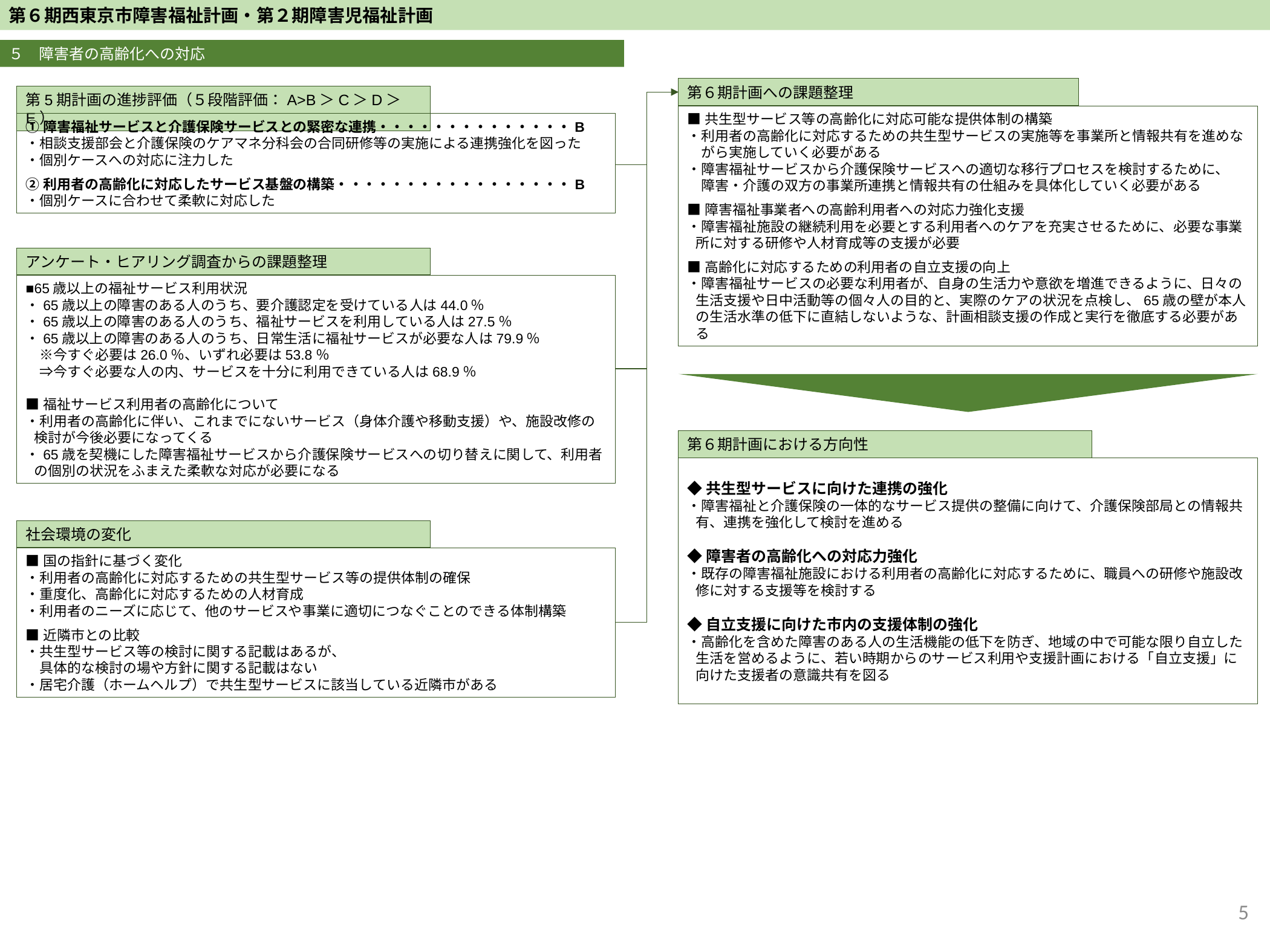

第６期西東京市障害福祉計画・第２期障害児福祉計画
５　障害者の高齢化への対応
第６期計画への課題整理
■共生型サービス等の高齢化に対応可能な提供体制の構築
・利用者の高齢化に対応するための共生型サービスの実施等を事業所と情報共有を進めな
　がら実施していく必要がある
・障害福祉サービスから介護保険サービスへの適切な移行プロセスを検討するために、
　障害・介護の双方の事業所連携と情報共有の仕組みを具体化していく必要がある
■障害福祉事業者への高齢利用者への対応力強化支援
・障害福祉施設の継続利用を必要とする利用者へのケアを充実させるために、必要な事業所に対する研修や人材育成等の支援が必要
■高齢化に対応するための利用者の自立支援の向上
・障害福祉サービスの必要な利用者が、自身の生活力や意欲を増進できるように、日々の生活支援や日中活動等の個々人の目的と、実際のケアの状況を点検し、65歳の壁が本人の生活水準の低下に直結しないような、計画相談支援の作成と実行を徹底する必要がある
第5期計画の進捗評価（５段階評価：A>B＞C＞D＞E）
①障害福祉サービスと介護保険サービスとの緊密な連携・・・・・・・・・・・・・・B
・相談支援部会と介護保険のケアマネ分科会の合同研修等の実施による連携強化を図った
・個別ケースへの対応に注力した
②利用者の高齢化に対応したサービス基盤の構築・・・・・・・・・・・・・・・・・B
・個別ケースに合わせて柔軟に対応した
アンケート・ヒアリング調査からの課題整理
■65歳以上の福祉サービス利用状況
・65歳以上の障害のある人のうち、要介護認定を受けている人は44.0％
・65歳以上の障害のある人のうち、福祉サービスを利用している人は27.5％
・65歳以上の障害のある人のうち、日常生活に福祉サービスが必要な人は79.9％
　※今すぐ必要は26.0％、いずれ必要は53.8％
　⇒今すぐ必要な人の内、サービスを十分に利用できている人は68.9％

■福祉サービス利用者の高齢化について
・利用者の高齢化に伴い、これまでにないサービス（身体介護や移動支援）や、施設改修の検討が今後必要になってくる
・65歳を契機にした障害福祉サービスから介護保険サービスへの切り替えに関して、利用者の個別の状況をふまえた柔軟な対応が必要になる

第６期計画における方向性

◆共生型サービスに向けた連携の強化
・障害福祉と介護保険の一体的なサービス提供の整備に向けて、介護保険部局との情報共有、連携を強化して検討を進める

◆障害者の高齢化への対応力強化
・既存の障害福祉施設における利用者の高齢化に対応するために、職員への研修や施設改修に対する支援等を検討する

◆自立支援に向けた市内の支援体制の強化
・高齢化を含めた障害のある人の生活機能の低下を防ぎ、地域の中で可能な限り自立した生活を営めるように、若い時期からのサービス利用や支援計画における「自立支援」に向けた支援者の意識共有を図る

社会環境の変化
■国の指針に基づく変化
・利用者の高齢化に対応するための共生型サービス等の提供体制の確保
・重度化、高齢化に対応するための人材育成
・利用者のニーズに応じて、他のサービスや事業に適切につなぐことのできる体制構築
■近隣市との比較
・共生型サービス等の検討に関する記載はあるが、
　具体的な検討の場や方針に関する記載はない
・居宅介護（ホームヘルプ）で共生型サービスに該当している近隣市がある
5